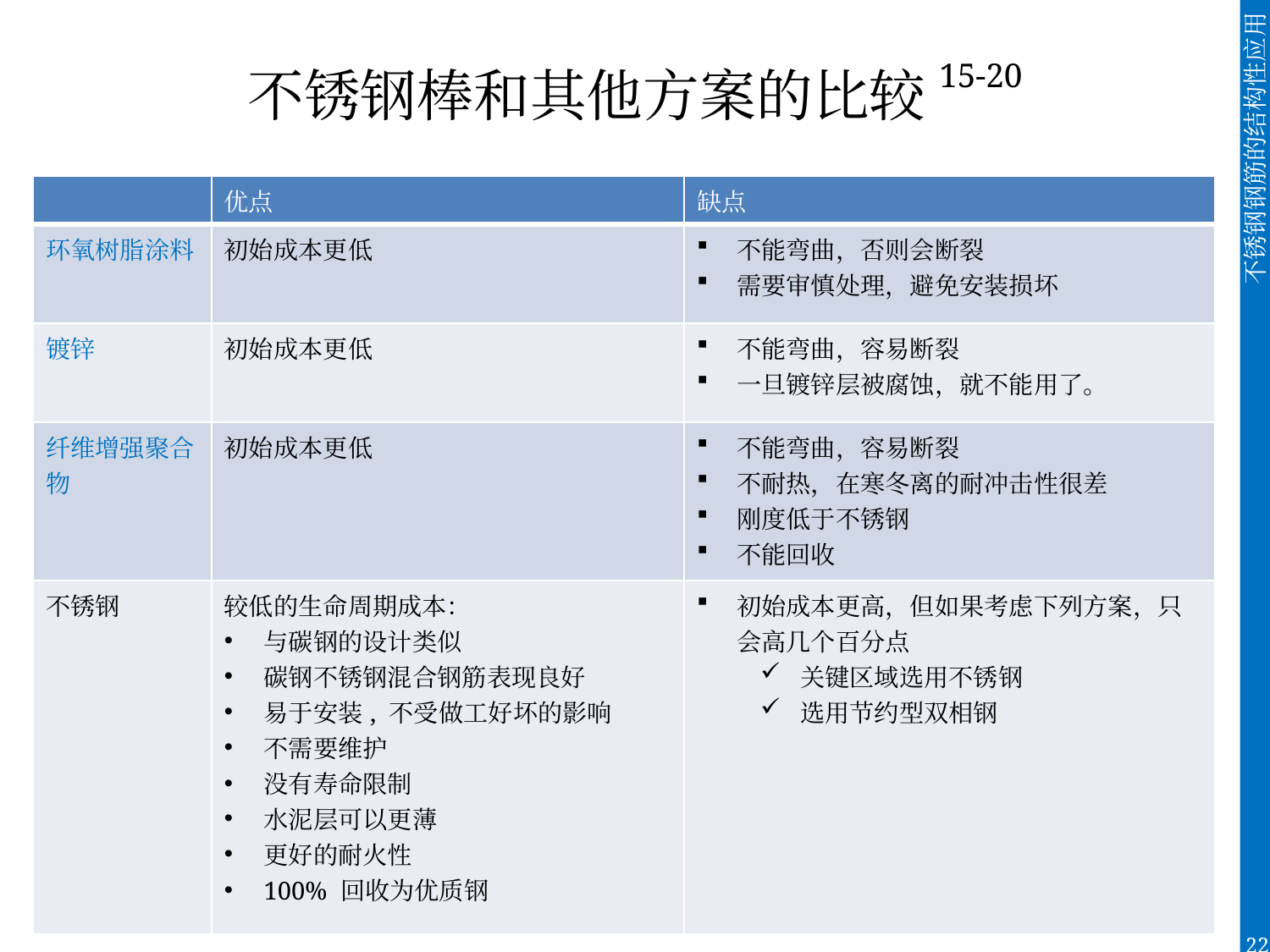

# 不锈钢棒和其他方案的比较15-20
|  | 优点 | 缺点 |
| --- | --- | --- |
| 环氧树脂涂料 | 初始成本更低 | 不能弯曲，否则会断裂 需要审慎处理，避免安装损坏 |
| 镀锌 | 初始成本更低 | 不能弯曲，容易断裂 一旦镀锌层被腐蚀，就不能用了。 |
| 纤维增强聚合物 | 初始成本更低 | 不能弯曲，容易断裂 不耐热，在寒冬离的耐冲击性很差 刚度低于不锈钢 不能回收 |
| 不锈钢 | 较低的生命周期成本： 与碳钢的设计类似 碳钢不锈钢混合钢筋表现良好 易于安装, 不受做工好坏的影响 不需要维护 没有寿命限制 水泥层可以更薄 更好的耐火性 100% 回收为优质钢 | 初始成本更高，但如果考虑下列方案，只会高几个百分点 关键区域选用不锈钢 选用节约型双相钢 |